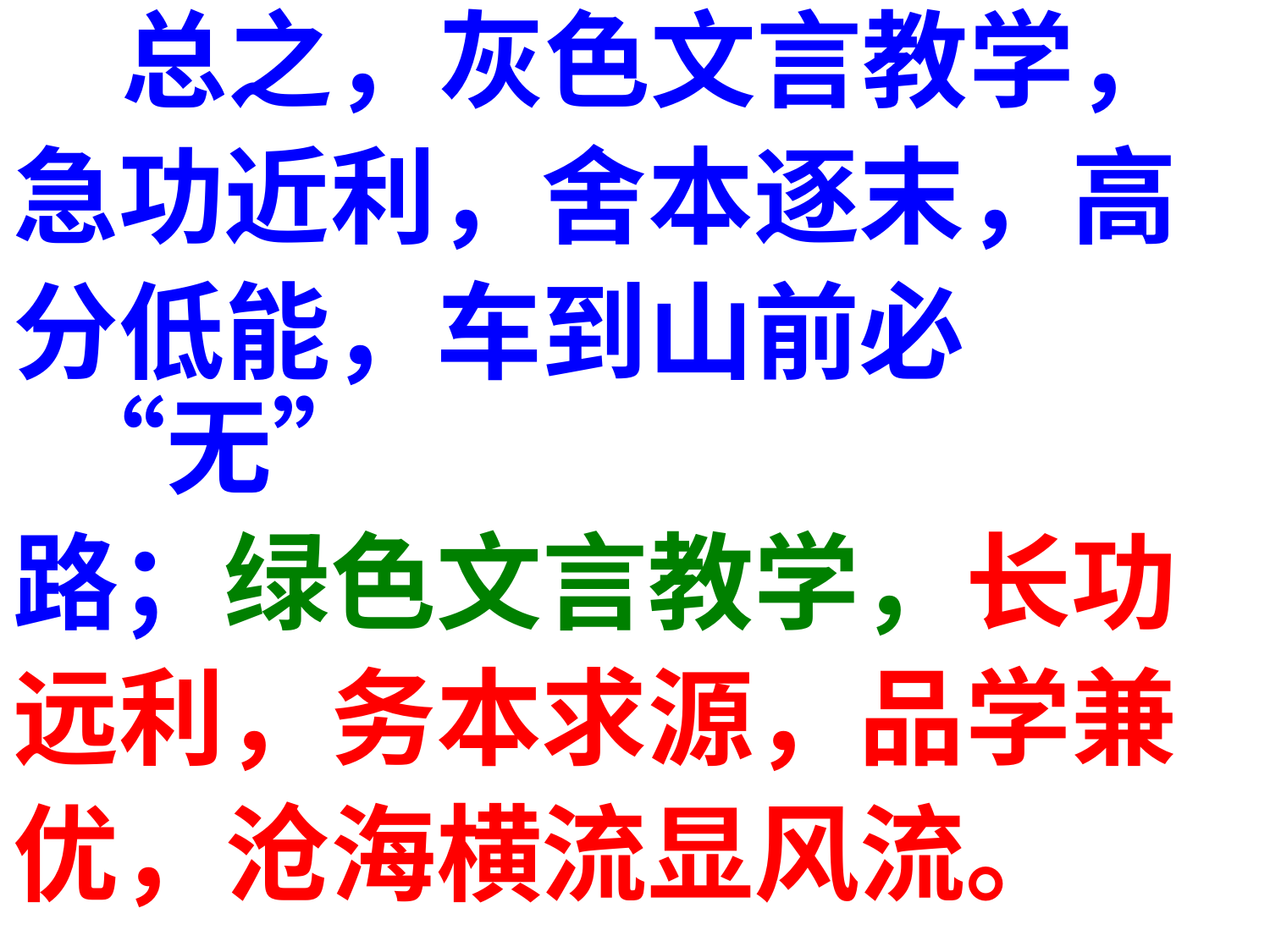

总之，灰色文言教学，
急功近利，舍本逐末，高
分低能，车到山前必“无”
路；绿色文言教学，长功
远利，务本求源，品学兼
优，沧海横流显风流。